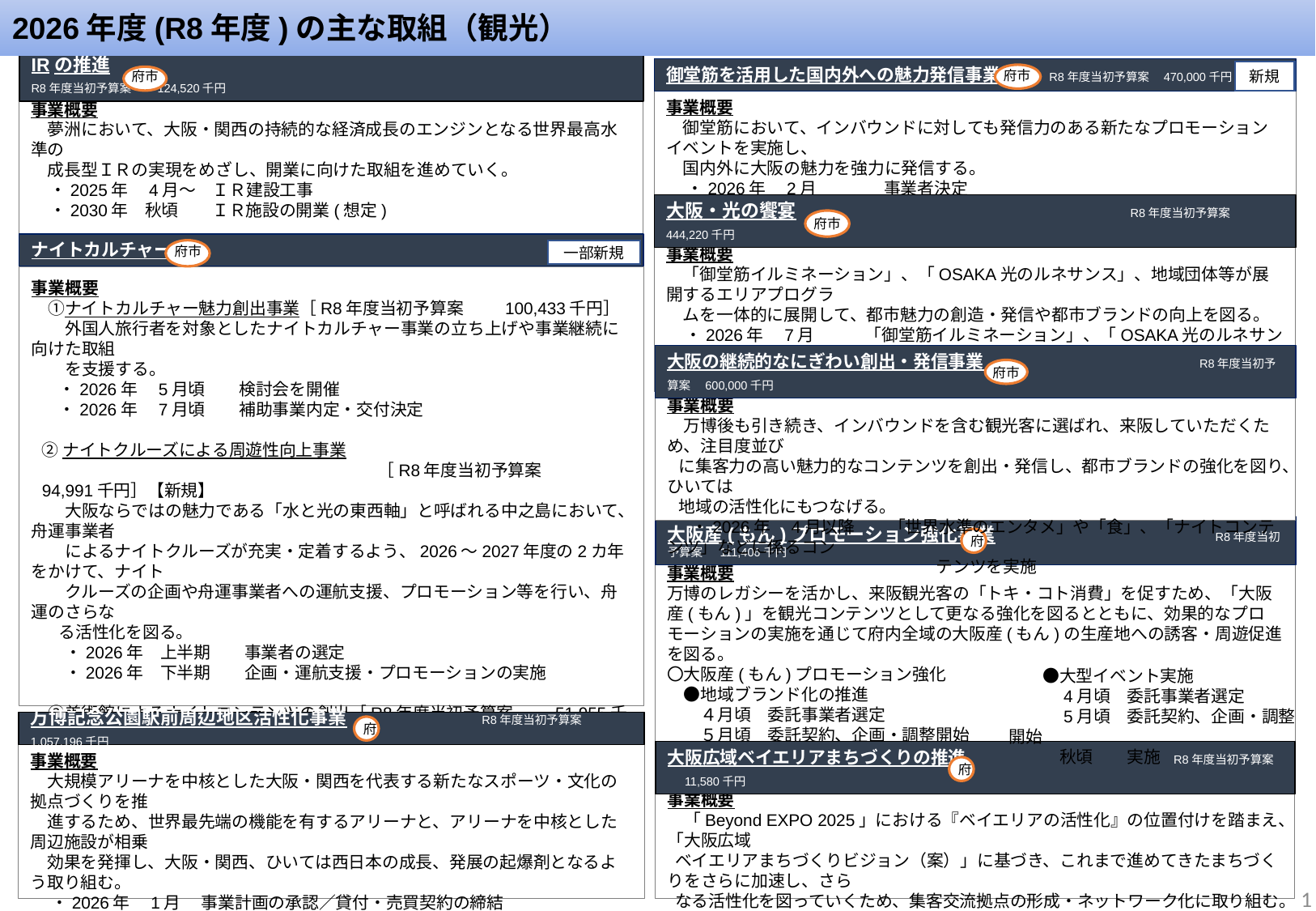

2026年度(R8年度)の主な取組（観光）
IRの推進　　　　　　　　　　　　　　　　　　　　　　　　　　　 R8年度当初予算案　　124,520千円
事業概要
　夢洲において、大阪・関西の持続的な経済成長のエンジンとなる世界最高水準の
　成長型ＩＲの実現をめざし、開業に向けた取組を進めていく。
 ・2025年　4月～　ＩＲ建設工事
 ・2030年　秋頃　　ＩＲ施設の開業(想定)

御堂筋を活用した国内外への魅力発信事業           R8年度当初予算案　470,000千円
事業概要
　御堂筋において、インバウンドに対しても発信力のある新たなプロモーションイベントを実施し、
　国内外に大阪の魅力を強力に発信する。
　 ・2026年　2月　　　　事業者決定
　 ・2026年　秋の１日　イベント開催

府市

新規
府市

大阪・光の饗宴　　　　　　　                          　　　　   　R8年度当初予算案　 444,220千円
府市

事業概要
　「御堂筋イルミネーション」、「OSAKA光のルネサンス」、地域団体等が展開するエリアプログラ
　ムを一体的に展開して、都市魅力の創造・発信や都市ブランドの向上を図る。
 ・2026年　7月　　　「御堂筋イルミネーション」、「OSAKA光のルネサンス」事業者決定
 ・2026年　11月～ 「大阪・光の饗宴2026」
ナイトカルチャー
事業概要
　①ナイトカルチャー魅力創出事業［R8年度当初予算案 　　100,433千円］
　　外国人旅行者を対象としたナイトカルチャー事業の立ち上げや事業継続に向けた取組
　　を支援する。
　・2026年　5月頃　　検討会を開催
　・2026年　7月頃　　補助事業内定・交付決定

②ナイトクルーズによる周遊性向上事業
　　　　　　　　　　　　　　　　　　　　［R8年度当初予算案 　　94,991千円］【新規】
　　大阪ならではの魅力である「水と光の東西軸」と呼ばれる中之島において、舟運事業者
　　によるナイトクルーズが充実・定着するよう、2026～2027年度の2カ年をかけて、ナイト
　　クルーズの企画や舟運事業者への運航支援、プロモーション等を行い、舟運のさらな
　る活性化を図る。
　　・2026年　上半期　　事業者の選定
　　・2026年　下半期　　企画・運航支援・プロモーションの実施

　③美術館によるナイトコンテンツの創出［R8年度当初予算案 　　51,955千円(市)］
　　エッジの効いた大阪ならではのナイトコンテンツを創出するため、地方独立行政法人大阪
　　市博物館機構が設置する大阪市立美術館及び大阪中之島美術館において、夜間開
　　館や夜間イベントを実施する。
　　・2026年　随時実施

府市

一部新規
大阪の継続的なにぎわい創出・発信事業　　　　　　　　　　　　R8年度当初予算案　600,000千円
府市

事業概要
　万博後も引き続き、インバウンドを含む観光客に選ばれ、来阪していただくため、注目度並び
  に集客力の高い魅力的なコンテンツを創出・発信し、都市ブランドの強化を図り、ひいては
  地域の活性化にもつなげる。
 　・2026年　4月以降　　「世界水準のエンタメ」や「食」、「ナイトコンテンツ」などに係るコン
　　　　　　　　　　　　　　　　テンツを実施
大阪産(もん)プロモーション強化事業　　　　　　　　　　　　　　　　R8年度当初予算案　 111,406千円
事業概要
万博のレガシーを活かし、来阪観光客の「トキ・コト消費」を促すため、「大阪産(もん)」を観光コンテンツとして更なる強化を図るとともに、効果的なプロモーションの実施を通じて府内全域の大阪産(もん)の生産地への誘客・周遊促進を図る。
〇大阪産(もん)プロモーション強化
　●地域ブランド化の推進
　　４月頃　委託事業者選定
　　５月頃　委託契約、企画・調整開始
　　夏頃以降　実証調査実施、プロモーション実施

府
　　●大型イベント実施
　　　4月頃　委託事業者選定
　　　5月頃　委託契約、企画・調整開始
　　　秋頃　　実施
万博記念公園駅前周辺地区活性化事業　　　　　　　R8年度当初予算案　 1,057,196千円
府
事業概要
　大規模アリーナを中核とした大阪・関西を代表する新たなスポーツ・文化の拠点づくりを推
　進するため、世界最先端の機能を有するアリーナと、アリーナを中核とした周辺施設が相乗
　効果を発揮し、大阪・関西、ひいては西日本の成長、発展の起爆剤となるよう取り組む。
　 ・2026年　1月　 事業計画の承認／貸付・売買契約の締結
　 ・2030年　7月　 第Ⅰ期（アリーナ等）開業
 ・2038年　5月　 全施設　開業

大阪広域ベイエリアまちづくりの推進　　　　　　　　　　　            　 R8年度当初予算案　 11,580千円
事業概要
　「Beyond EXPO 2025」における『ベイエリアの活性化』の位置付けを踏まえ、「大阪広域
 ベイエリアまちづくりビジョン（案）」に基づき、これまで進めてきたまちづくりをさらに加速し、さら
 なる活性化を図っていくため、集客交流拠点の形成・ネットワーク化に取り組む。

府
1